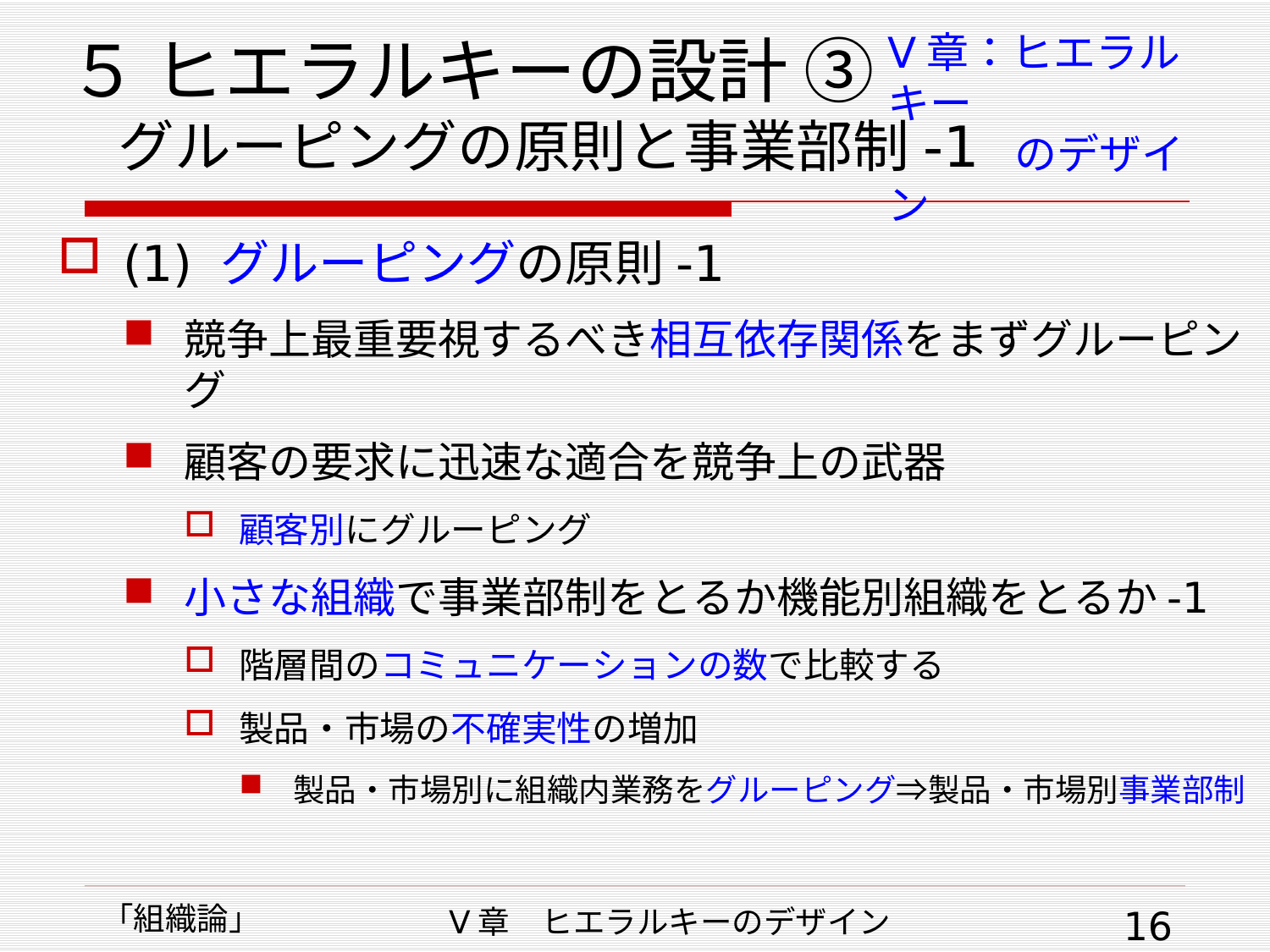

# ５ ヒエラルキーの設計 ③ グルーピングの原則と事業部制-1
V章：ヒエラルキー
　　　のデザイン
(1) グルーピングの原則-1
競争上最重要視するべき相互依存関係をまずグルーピング
顧客の要求に迅速な適合を競争上の武器
顧客別にグルーピング
小さな組織で事業部制をとるか機能別組織をとるか-1
階層間のコミュニケーションの数で比較する
製品・市場の不確実性の増加
製品・市場別に組織内業務をグルーピング⇒製品・市場別事業部制
「組織論」
V章　ヒエラルキーのデザイン
16